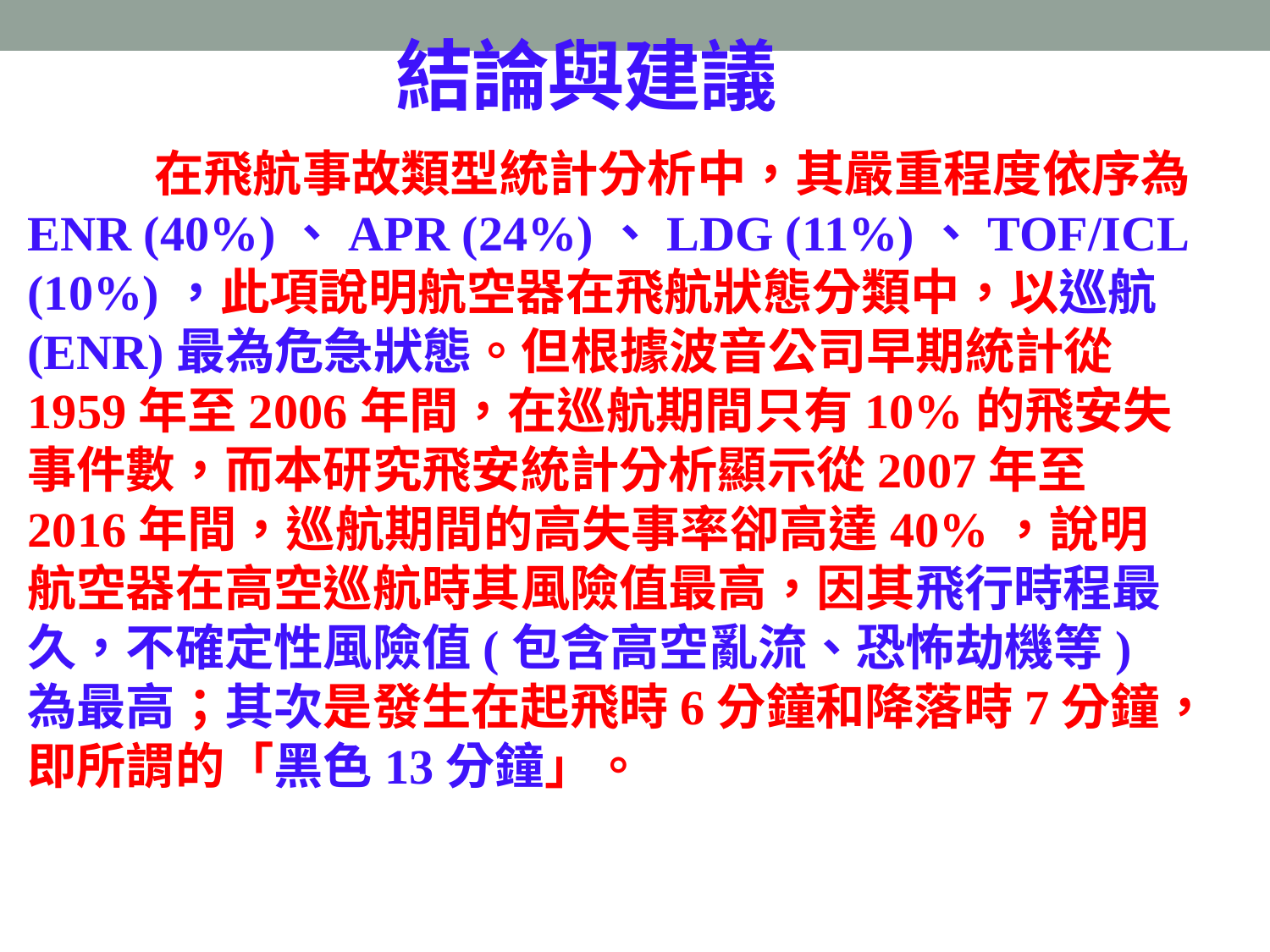

# 結論與建議
	在飛航事故類型統計分析中，其嚴重程度依序為 ENR (40%)、APR (24%)、LDG (11%)、TOF/ICL (10%)，此項說明航空器在飛航狀態分類中，以巡航(ENR)最為危急狀態。但根據波音公司早期統計從1959年至2006年間，在巡航期間只有10%的飛安失事件數，而本研究飛安統計分析顯示從2007年至2016年間，巡航期間的高失事率卻高達40%，說明航空器在高空巡航時其風險值最高，因其飛行時程最久，不確定性風險值(包含高空亂流、恐怖劫機等)為最高；其次是發生在起飛時6分鐘和降落時7分鐘，即所謂的「黑色13分鐘」。